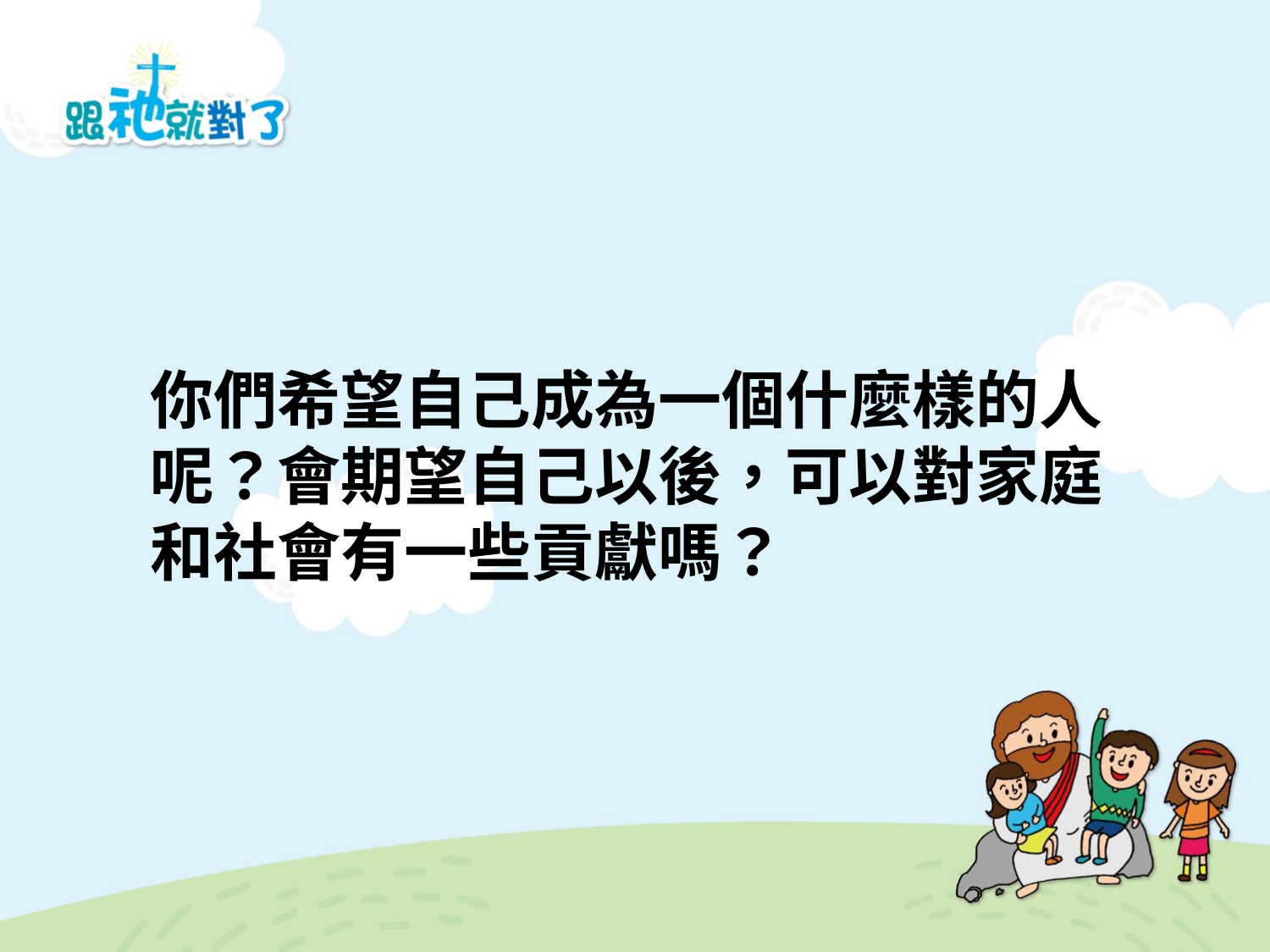

你們希望自己成為一個什麼樣的人呢？會期望自己以後，可以對家庭和社會有一些貢獻嗎？